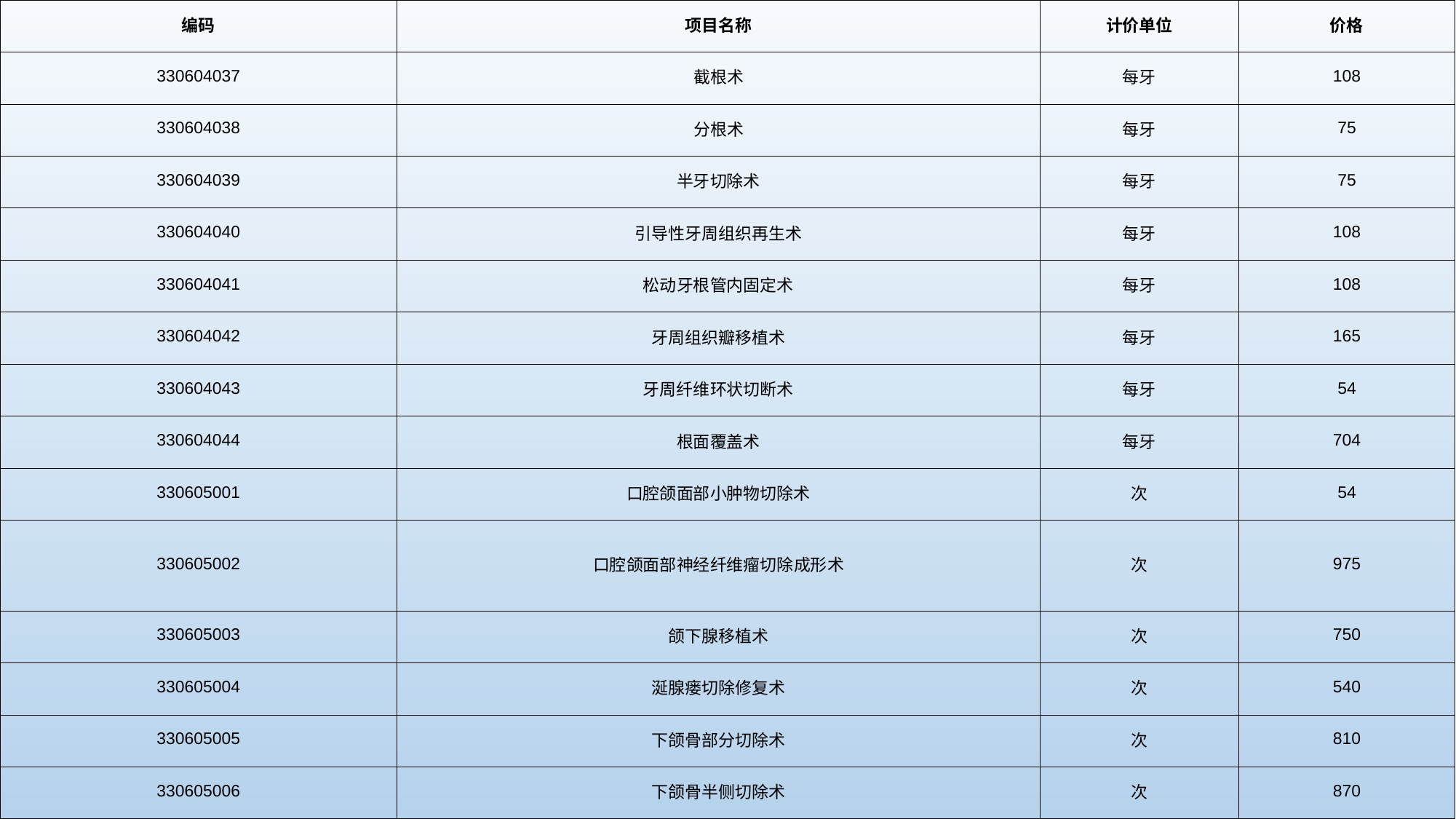

| 编码 | 项目名称 | 计价单位 | 价格 |
| --- | --- | --- | --- |
| 330604037 | 截根术 | 每牙 | 108 |
| 330604038 | 分根术 | 每牙 | 75 |
| 330604039 | 半牙切除术 | 每牙 | 75 |
| 330604040 | 引导性牙周组织再生术 | 每牙 | 108 |
| 330604041 | 松动牙根管内固定术 | 每牙 | 108 |
| 330604042 | 牙周组织瓣移植术 | 每牙 | 165 |
| 330604043 | 牙周纤维环状切断术 | 每牙 | 54 |
| 330604044 | 根面覆盖术 | 每牙 | 704 |
| 330605001 | 口腔颌面部小肿物切除术 | 次 | 54 |
| 330605002 | 口腔颌面部神经纤维瘤切除成形术 | 次 | 975 |
| 330605003 | 颌下腺移植术 | 次 | 750 |
| 330605004 | 涎腺瘘切除修复术 | 次 | 540 |
| 330605005 | 下颌骨部分切除术 | 次 | 810 |
| 330605006 | 下颌骨半侧切除术 | 次 | 870 |